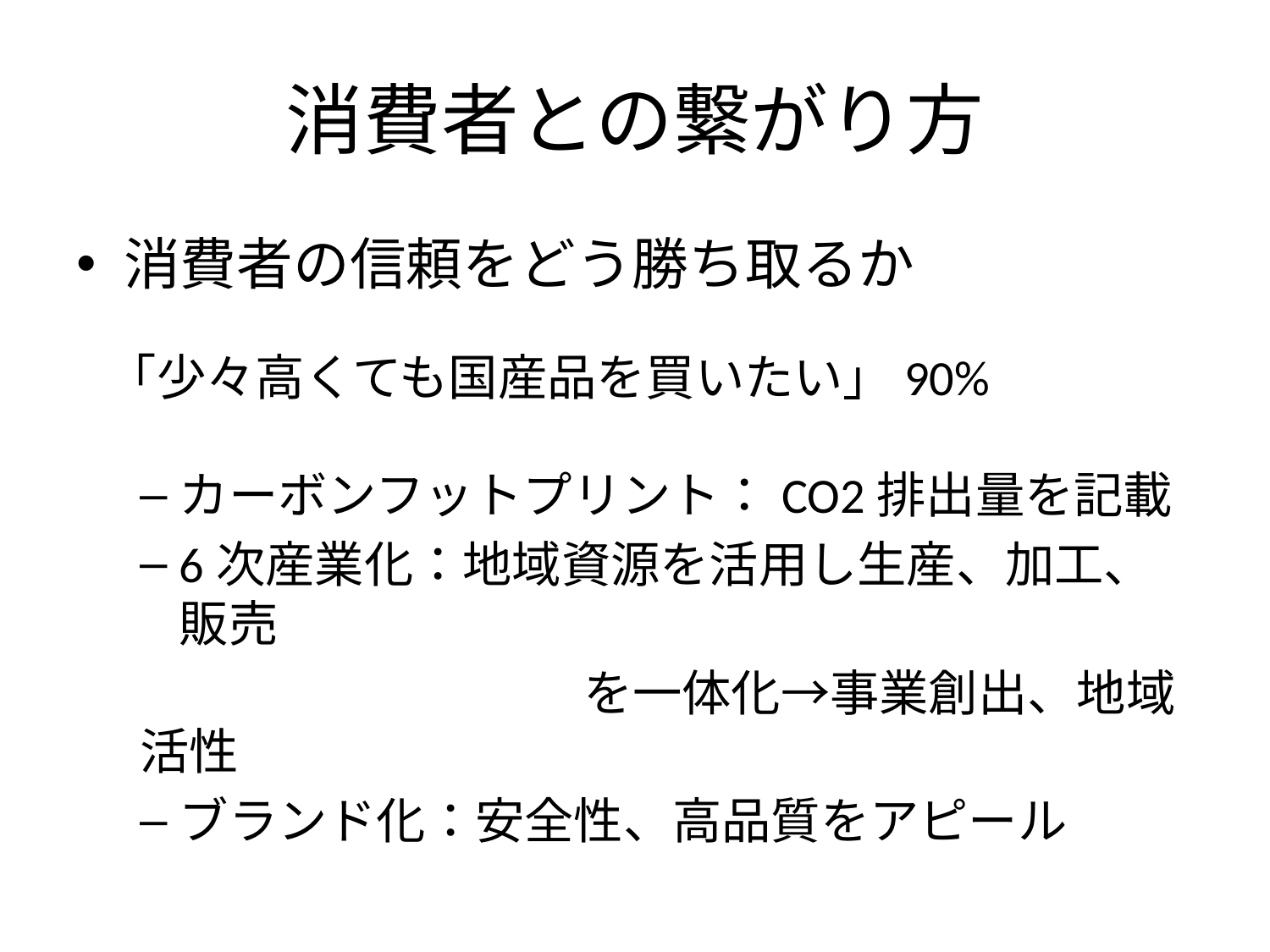

# 消費者との繋がり方
消費者の信頼をどう勝ち取るか

カーボンフットプリント：CO2排出量を記載
6次産業化：地域資源を活用し生産、加工、販売
　　　　　　　　　を一体化→事業創出、地域活性
ブランド化：安全性、高品質をアピール

「少々高くても国産品を買いたい」90%